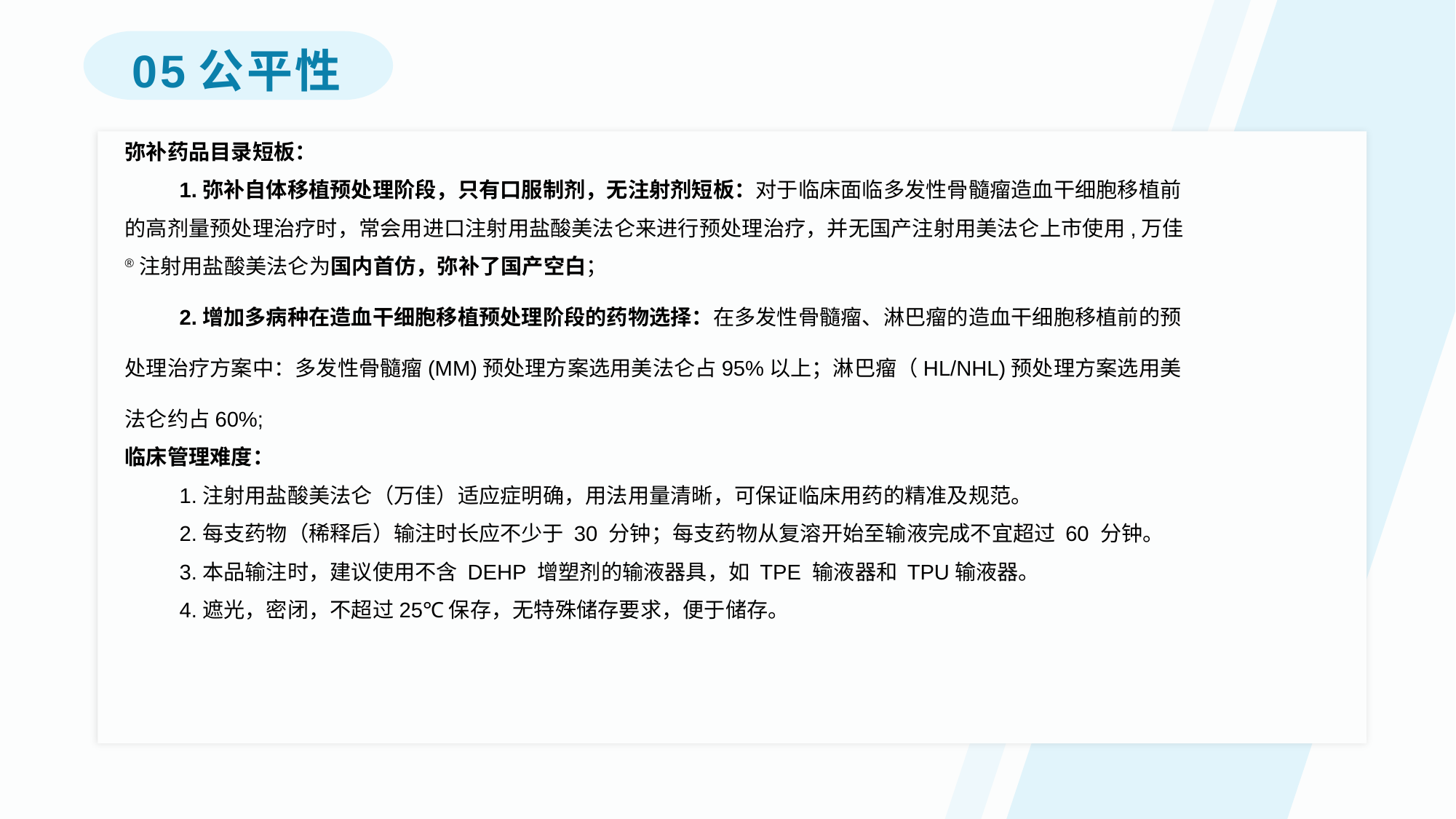

05公平性

弥补药品目录短板：
1.弥补自体移植预处理阶段，只有口服制剂，无注射剂短板：对于临床面临多发性骨髓瘤造血干细胞移植前的高剂量预处理治疗时，常会用进口注射用盐酸美法仑来进行预处理治疗，并无国产注射用美法仑上市使用,万佳®注射用盐酸美法仑为国内首仿，弥补了国产空白；
2.增加多病种在造血干细胞移植预处理阶段的药物选择：在多发性骨髓瘤、淋巴瘤的造血干细胞移植前的预处理治疗方案中：多发性骨髓瘤(MM)预处理方案选用美法仑占95%以上；淋巴瘤（HL/NHL)预处理方案选用美法仑约占60%;
临床管理难度：
1.注射用盐酸美法仑（万佳）适应症明确，用法用量清晰，可保证临床用药的精准及规范。
2.每支药物（稀释后）输注时长应不少于 30 分钟；每支药物从复溶开始至输液完成不宜超过 60 分钟。
3.本品输注时，建议使用不含 DEHP 增塑剂的输液器具，如 TPE 输液器和 TPU输液器。
4.遮光，密闭，不超过25℃保存，无特殊储存要求，便于储存。